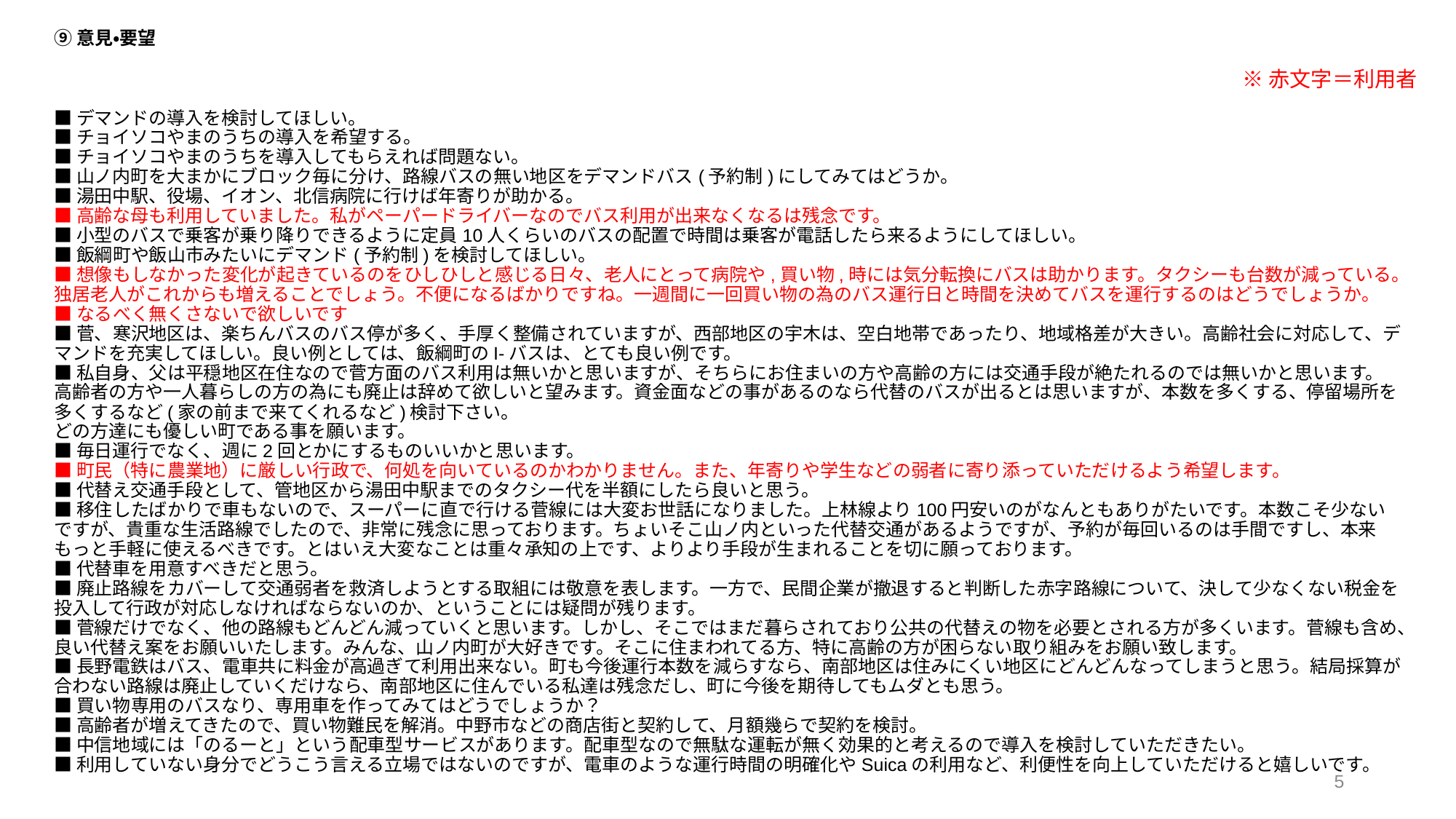

⑨意見・要望
■デマンドの導入を検討してほしい。
■チョイソコやまのうちの導入を希望する。
■チョイソコやまのうちを導入してもらえれば問題ない。
■山ノ内町を大まかにブロック毎に分け、路線バスの無い地区をデマンドバス(予約制)にしてみてはどうか。
■湯田中駅、役場、イオン、北信病院に行けば年寄りが助かる。
■高齢な母も利用していました。私がペーパードライバーなのでバス利用が出来なくなるは残念です。
■小型のバスで乗客が乗り降りできるように定員10人くらいのバスの配置で時間は乗客が電話したら来るようにしてほしい。
■飯綱町や飯山市みたいにデマンド(予約制)を検討してほしい。
■想像もしなかった変化が起きているのをひしひしと感じる日々、老人にとって病院や,買い物,時には気分転換にバスは助かります。タクシーも台数が減っている。独居老人がこれからも増えることでしょう。不便になるばかりですね。一週間に一回買い物の為のバス運行日と時間を決めてバスを運行するのはどうでしょうか。
■なるべく無くさないで欲しいです
■菅、寒沢地区は、楽ちんバスのバス停が多く、手厚く整備されていますが、西部地区の宇木は、空白地帯であったり、地域格差が大きい。高齢社会に対応して、デマンドを充実してほしい。良い例としては、飯綱町のI-バスは、とても良い例です。
■私自身、父は平穏地区在住なので菅方面のバス利用は無いかと思いますが、そちらにお住まいの方や高齢の方には交通手段が絶たれるのでは無いかと思います。高齢者の方や一人暮らしの方の為にも廃止は辞めて欲しいと望みます。資金面などの事があるのなら代替のバスが出るとは思いますが、本数を多くする、停留場所を多くするなど(家の前まで来てくれるなど)検討下さい。
どの方達にも優しい町である事を願います。
■毎日運行でなく、週に2回とかにするものいいかと思います。
■町民（特に農業地）に厳しい行政で、何処を向いているのかわかりません。また、年寄りや学生などの弱者に寄り添っていただけるよう希望します。
■代替え交通手段として、管地区から湯田中駅までのタクシー代を半額にしたら良いと思う。
■移住したばかりで車もないので、スーパーに直で行ける菅線には大変お世話になりました。上林線より100円安いのがなんともありがたいです。本数こそ少ないですが、貴重な生活路線でしたので、非常に残念に思っております。ちょいそこ山ノ内といった代替交通があるようですが、予約が毎回いるのは手間ですし、本来もっと手軽に使えるべきです。とはいえ大変なことは重々承知の上です、よりより手段が生まれることを切に願っております。
■代替車を用意すべきだと思う。
■廃止路線をカバーして交通弱者を救済しようとする取組には敬意を表します。一方で、民間企業が撤退すると判断した赤字路線について、決して少なくない税金を投入して行政が対応しなければならないのか、ということには疑問が残ります。
■菅線だけでなく、他の路線もどんどん減っていくと思います。しかし、そこではまだ暮らされており公共の代替えの物を必要とされる方が多くいます。菅線も含め、良い代替え案をお願いいたします。みんな、山ノ内町が大好きです。そこに住まわれてる方、特に高齢の方が困らない取り組みをお願い致します。
■長野電鉄はバス、電車共に料金が高過ぎて利用出来ない。町も今後運行本数を減らすなら、南部地区は住みにくい地区にどんどんなってしまうと思う。結局採算が合わない路線は廃止していくだけなら、南部地区に住んでいる私達は残念だし、町に今後を期待してもムダとも思う。
■買い物専用のバスなり、専用車を作ってみてはどうでしょうか？
■高齢者が増えてきたので、買い物難民を解消。中野市などの商店街と契約して、月額幾らで契約を検討。
■中信地域には「のるーと」という配車型サービスがあります。配車型なので無駄な運転が無く効果的と考えるので導入を検討していただきたい。
■利用していない身分でどうこう言える立場ではないのですが、電車のような運行時間の明確化やSuicaの利用など、利便性を向上していただけると嬉しいです。

※赤文字＝利用者
5